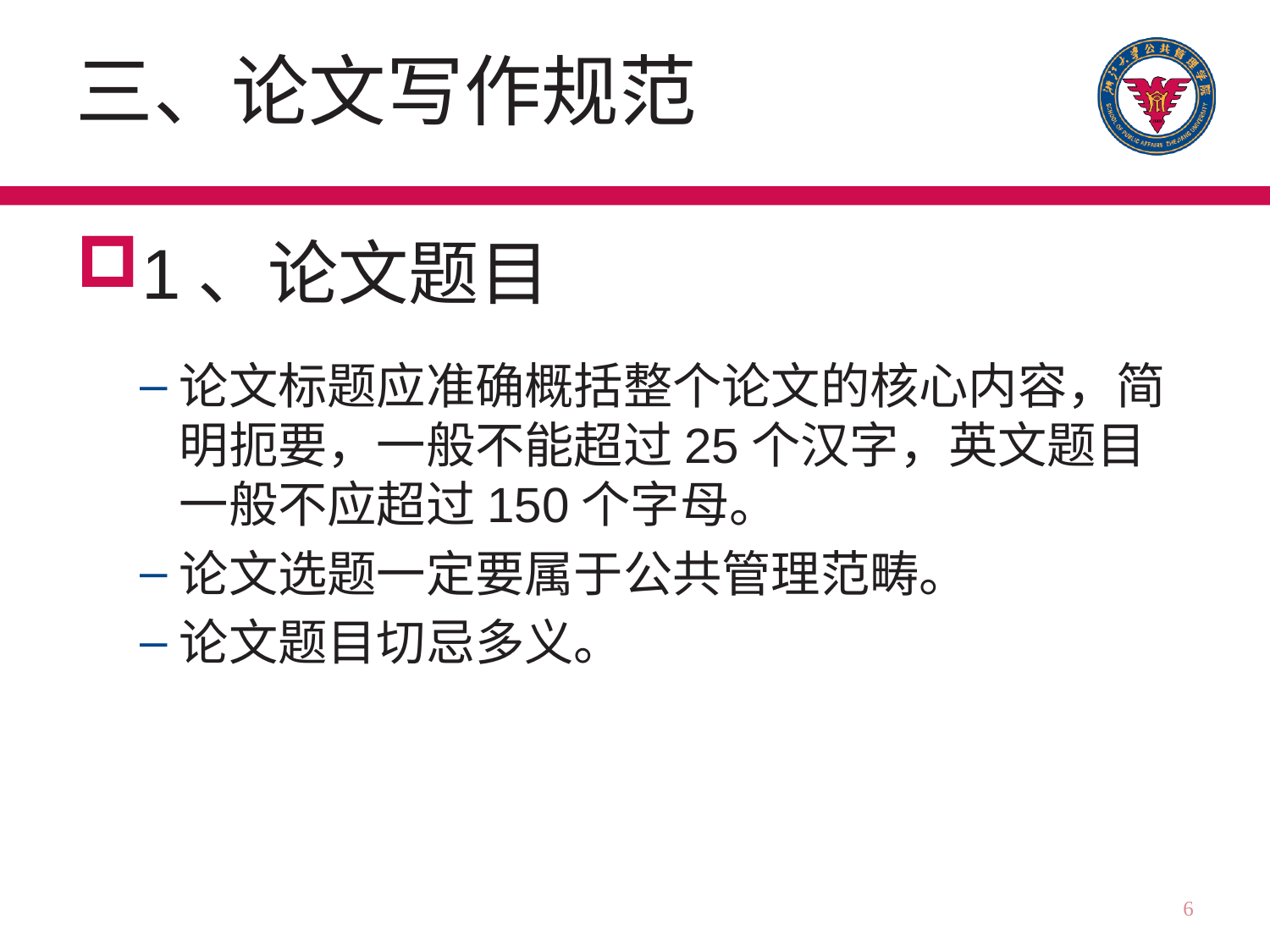

# 三、论文写作规范
1、论文题目
论文标题应准确概括整个论文的核心内容，简明扼要，一般不能超过25个汉字，英文题目一般不应超过150个字母。
论文选题一定要属于公共管理范畴。
论文题目切忌多义。

6